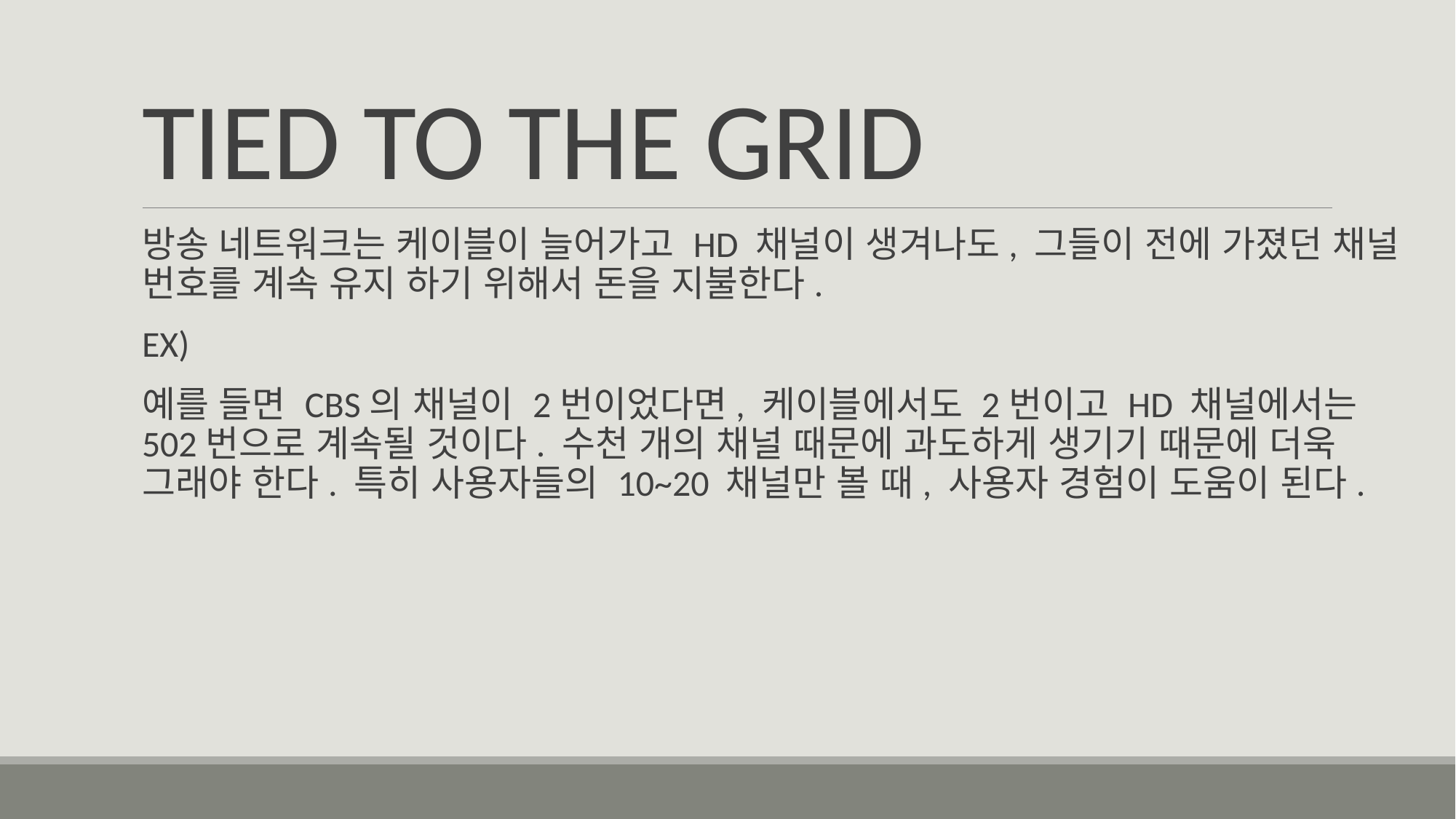

# TIED TO THE GRID
방송 네트워크는 케이블이 늘어가고 HD 채널이 생겨나도, 그들이 전에 가졌던 채널 번호를 계속 유지 하기 위해서 돈을 지불한다.
EX)
예를 들면 CBS의 채널이 2번이었다면, 케이블에서도 2번이고 HD 채널에서는 502번으로 계속될 것이다. 수천 개의 채널 때문에 과도하게 생기기 때문에 더욱 그래야 한다. 특히 사용자들의 10~20 채널만 볼 때, 사용자 경험이 도움이 된다.